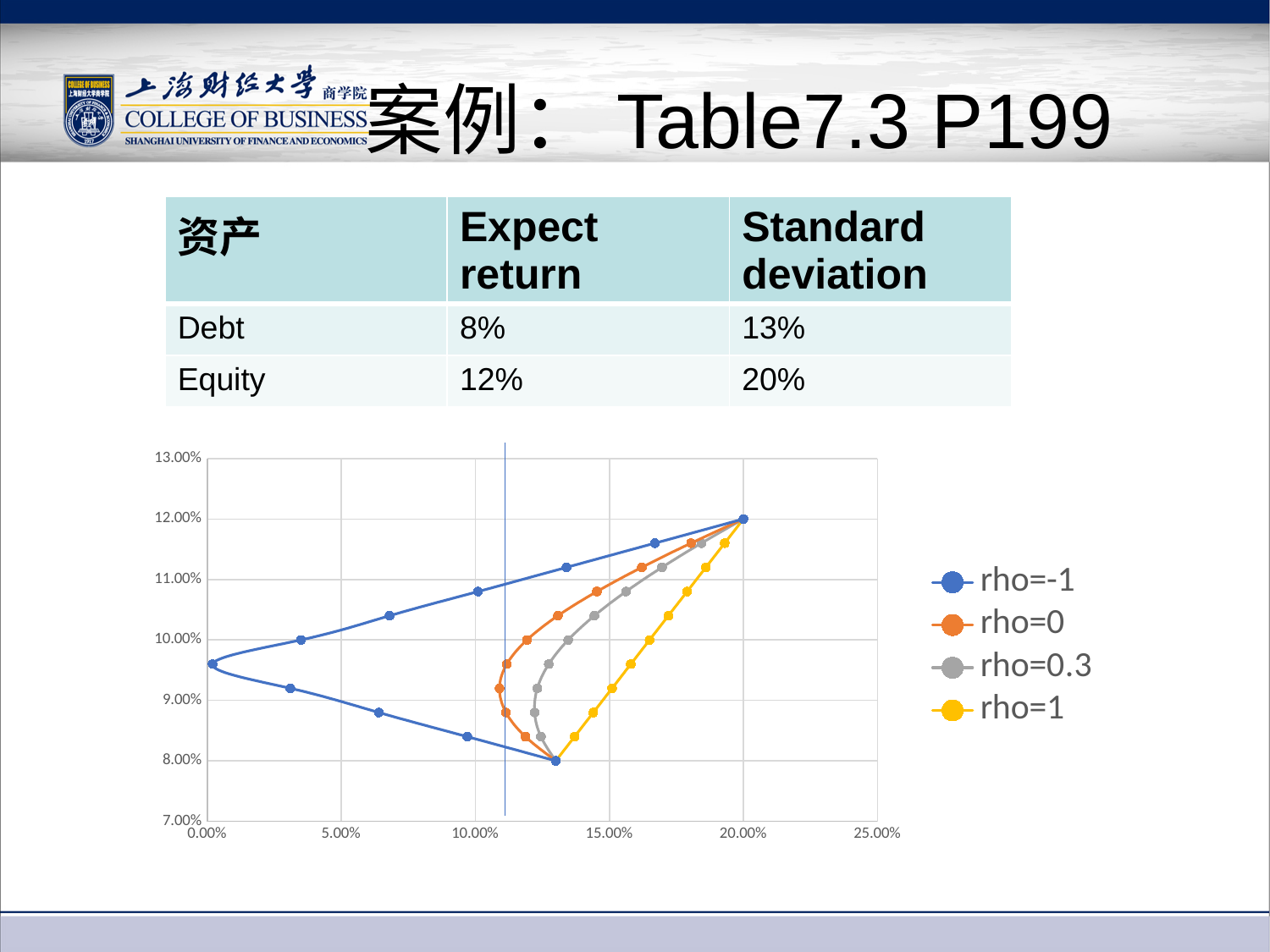

# 案例：Table7.3 P199
| 资产 | Expect return | Standard deviation |
| --- | --- | --- |
| Debt | 8% | 13% |
| Equity | 12% | 20% |

### Chart

| Category |  |  |  |  |
|---|---|---|---|---|